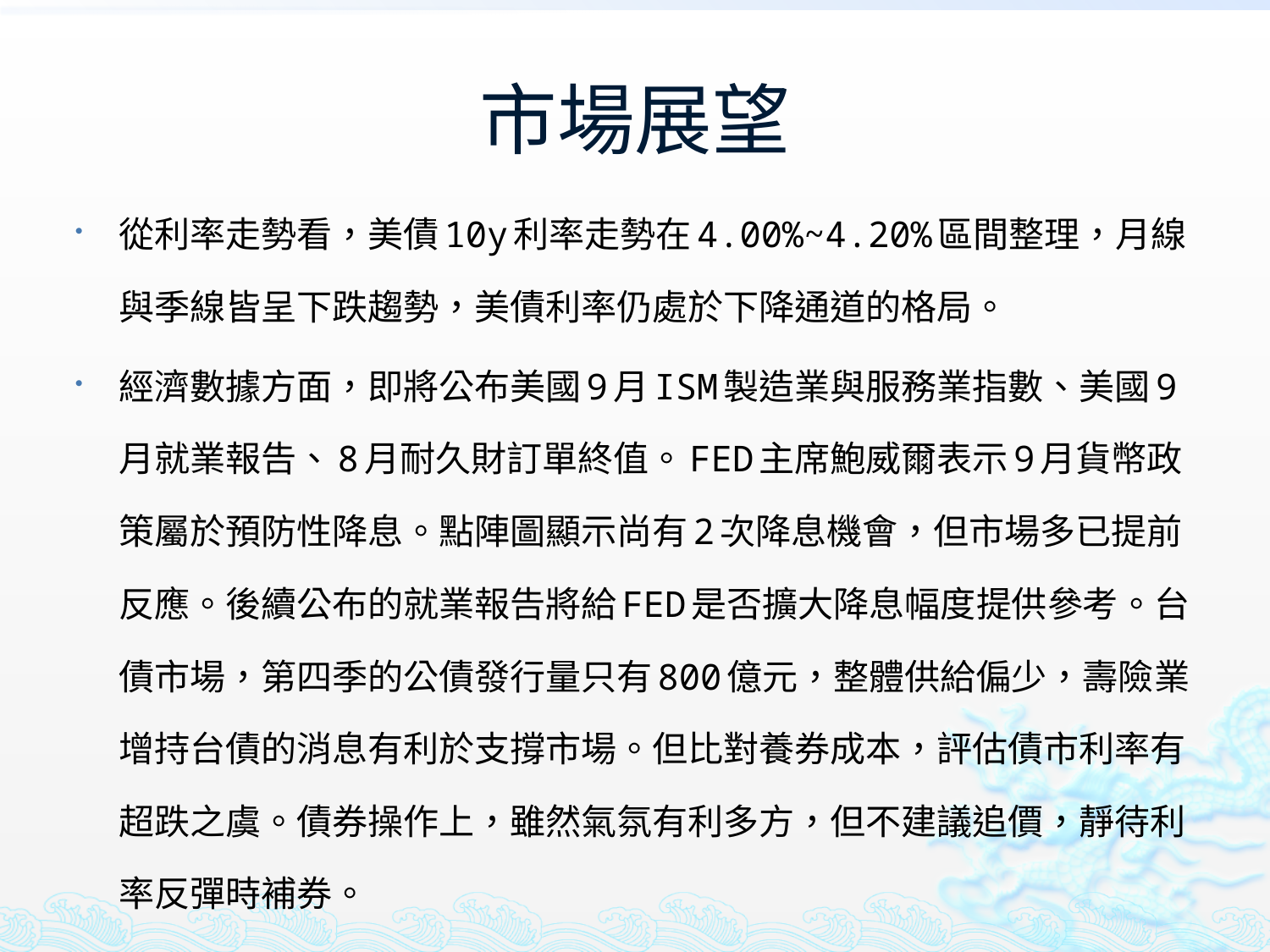

# 市場展望
從利率走勢看，美債10y利率走勢在4.00%~4.20%區間整理，月線與季線皆呈下跌趨勢，美債利率仍處於下降通道的格局。
經濟數據方面，即將公布美國9月ISM製造業與服務業指數、美國9月就業報告、8月耐久財訂單終值。FED主席鮑威爾表示9月貨幣政策屬於預防性降息。點陣圖顯示尚有2次降息機會，但市場多已提前反應。後續公布的就業報告將給FED是否擴大降息幅度提供參考。台債市場，第四季的公債發行量只有800億元，整體供給偏少，壽險業增持台債的消息有利於支撐市場。但比對養券成本，評估債市利率有超跌之虞。債券操作上，雖然氣氛有利多方，但不建議追價，靜待利率反彈時補券。